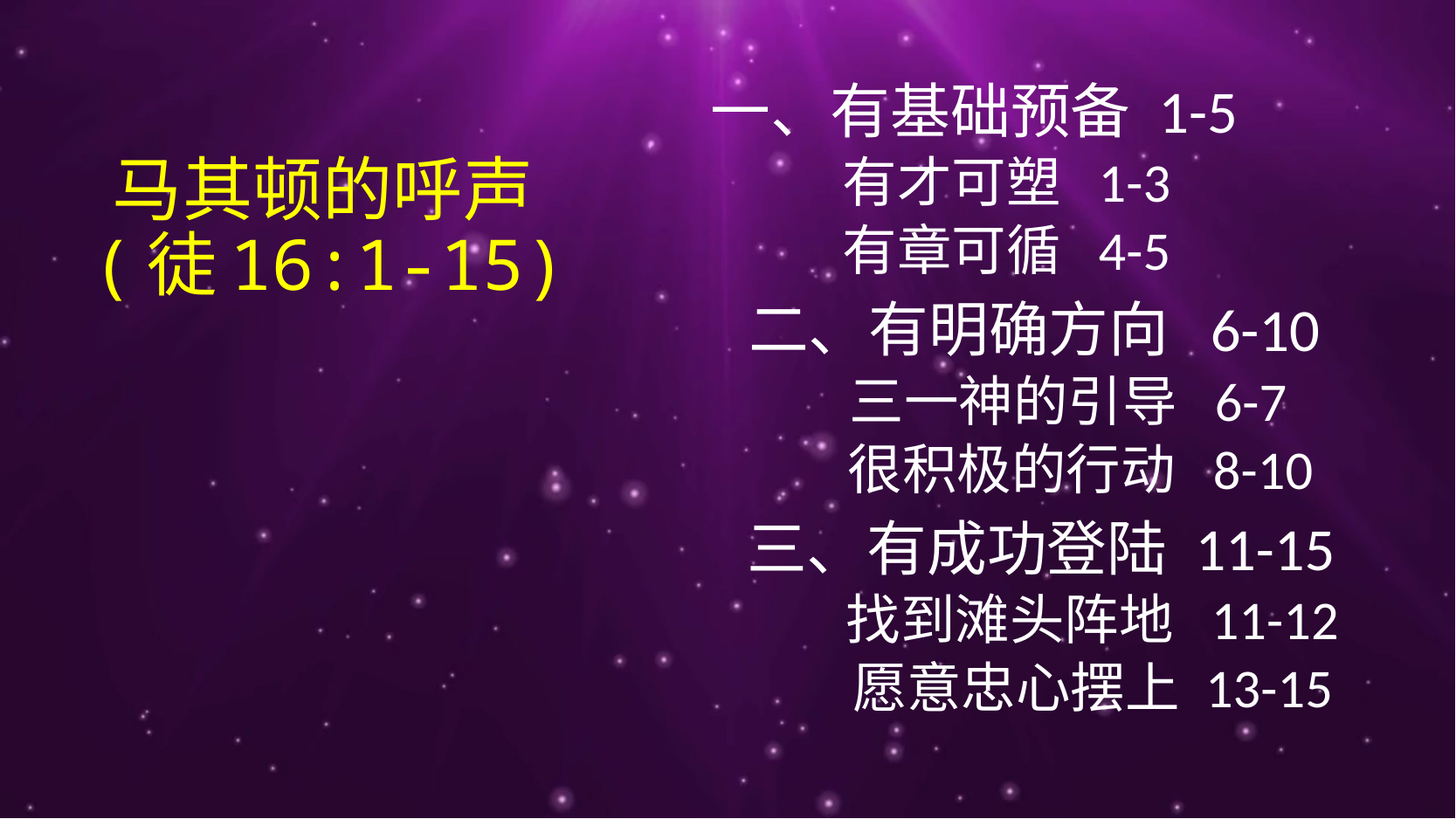

一、有基础预备 1-5
有才可塑  1-3
有章可循  4-5
   二、有明确方向  6-10
         三一神的引导  6-7
           很积极的行动  8-10
    三、有成功登陆 11-15
             找到滩头阵地  11-12
             愿意忠心摆上 13-15

# 马其顿的呼声(徒16:1-15)